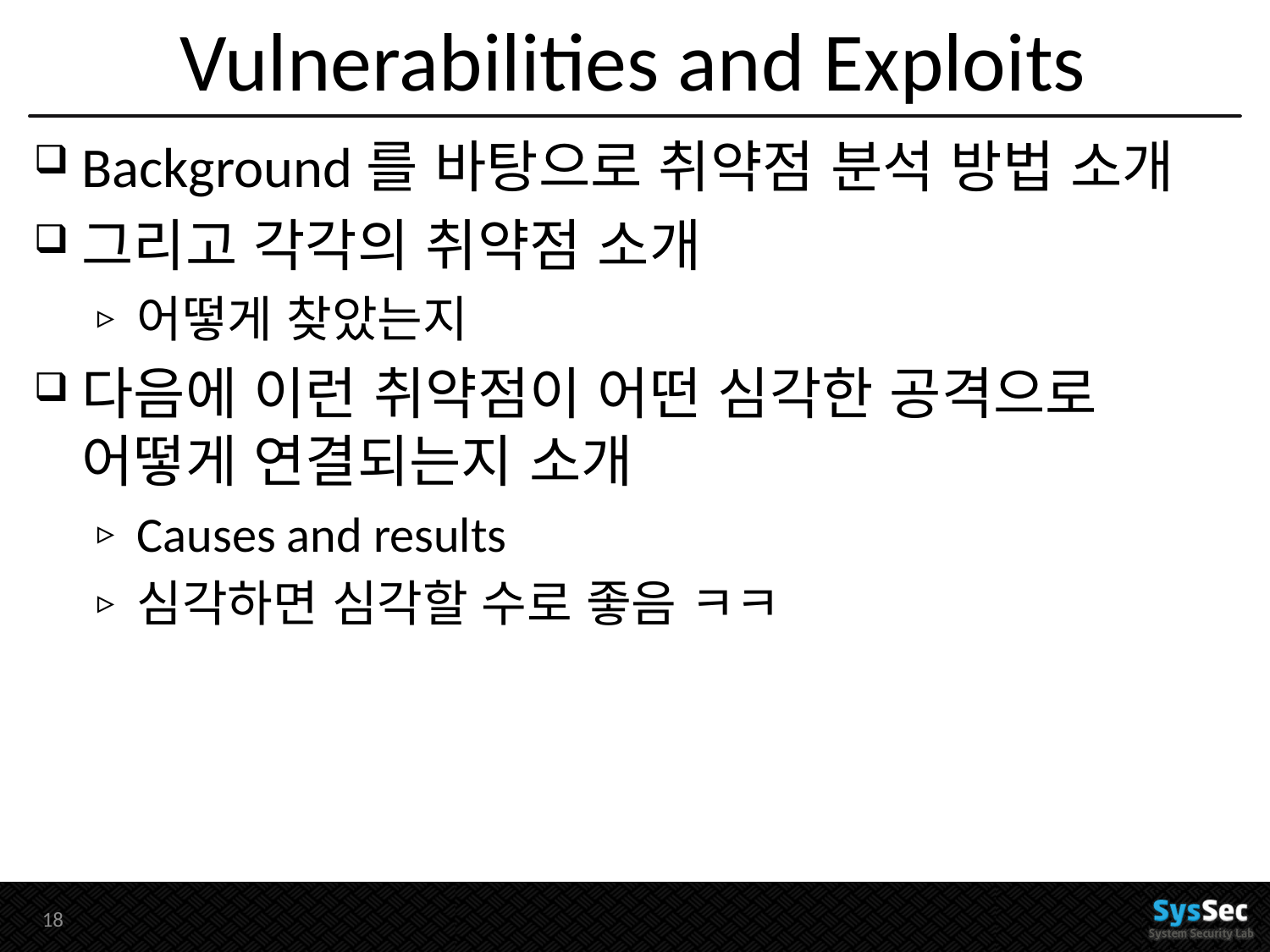

# Vulnerabilities and Exploits
Background를 바탕으로 취약점 분석 방법 소개
그리고 각각의 취약점 소개
어떻게 찾았는지
다음에 이런 취약점이 어떤 심각한 공격으로 어떻게 연결되는지 소개
Causes and results
심각하면 심각할 수로 좋음 ㅋㅋ
18